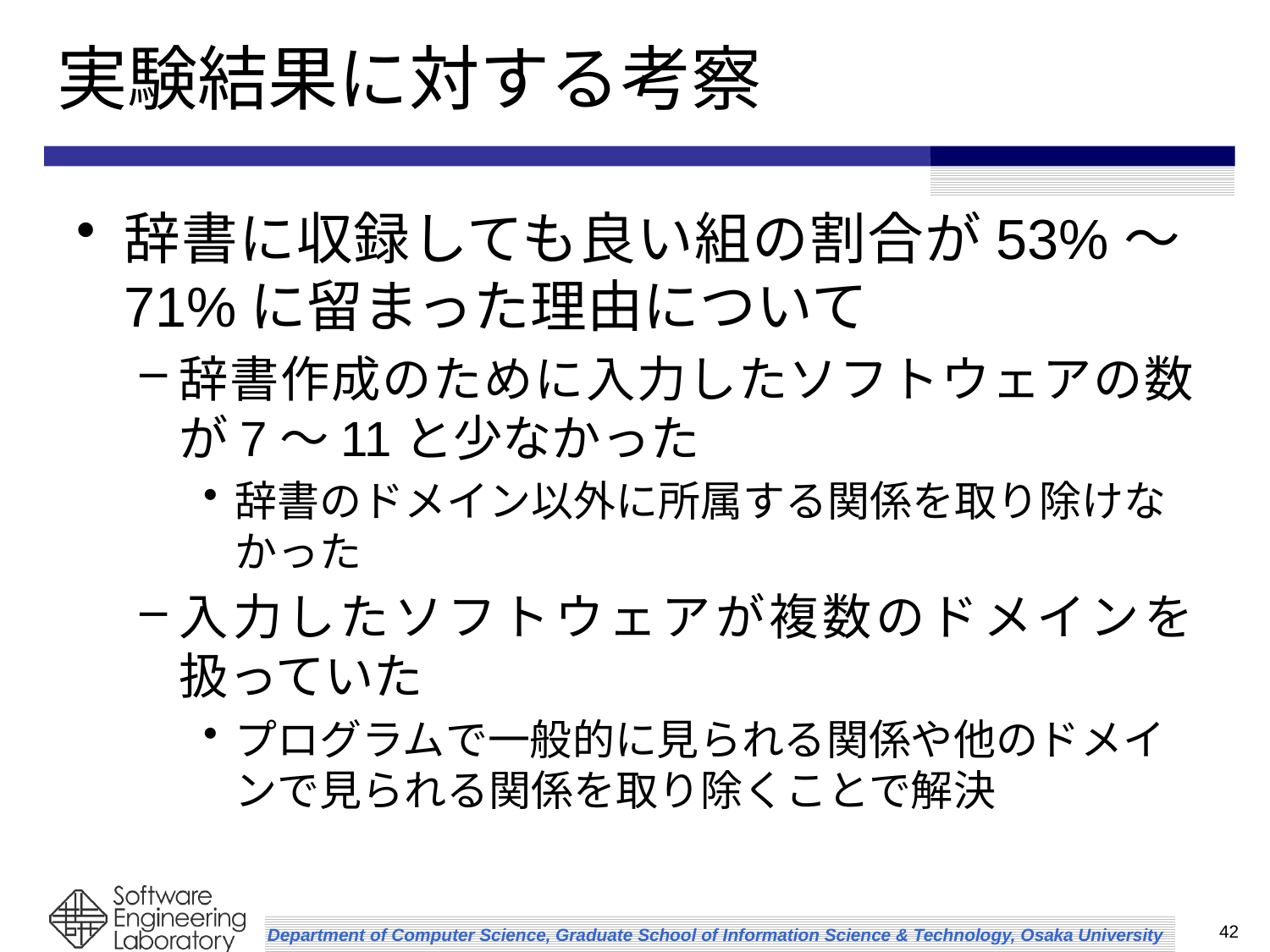

# 実験結果に対する考察
辞書に収録しても良い組の割合が53%～71%に留まった理由について
辞書作成のために入力したソフトウェアの数が7～11と少なかった
辞書のドメイン以外に所属する関係を取り除けなかった
入力したソフトウェアが複数のドメインを扱っていた
プログラムで一般的に見られる関係や他のドメインで見られる関係を取り除くことで解決
42